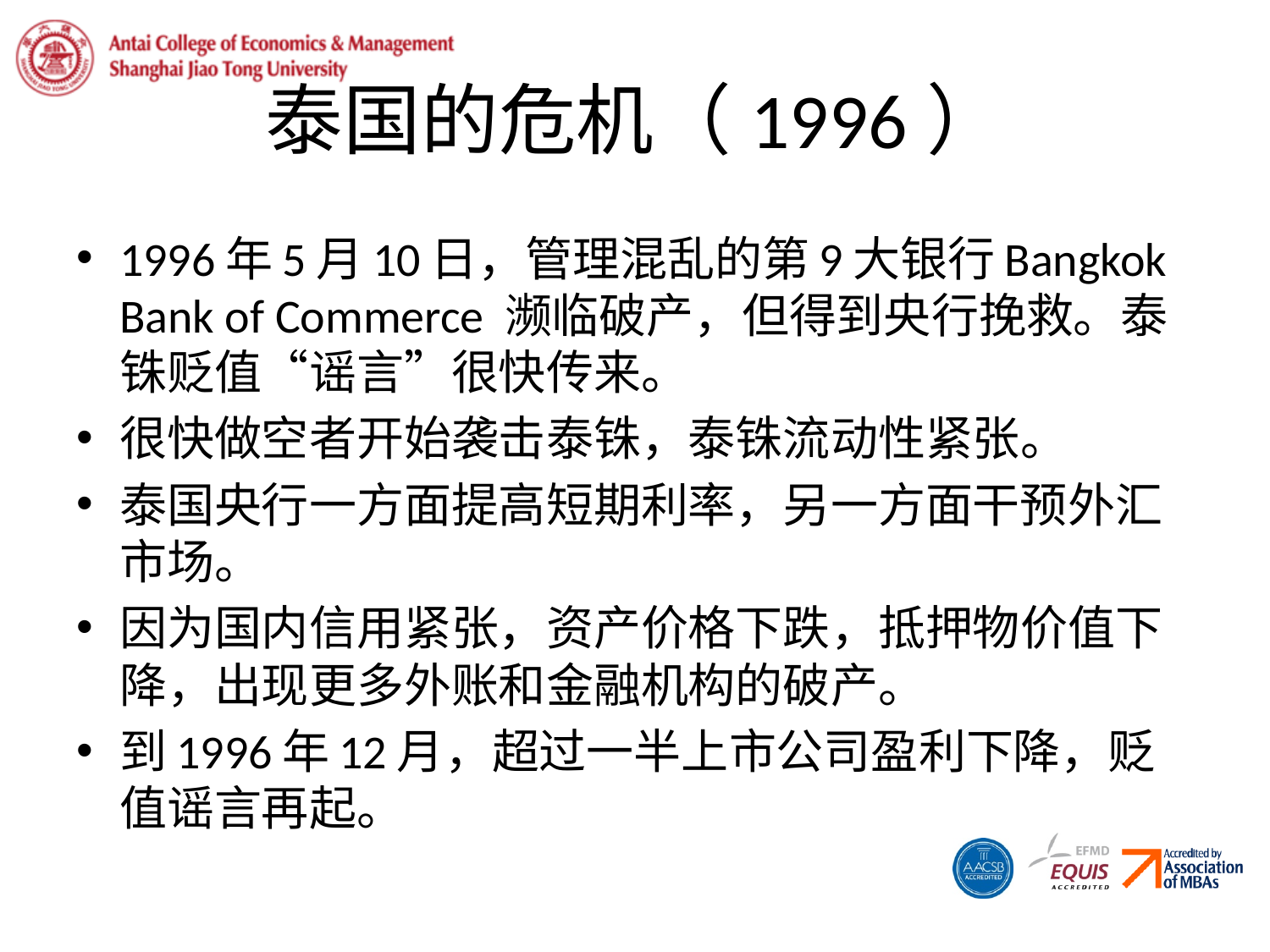

# 泰国的危机（1996）
1996年5月10日，管理混乱的第9大银行Bangkok Bank of Commerce 濒临破产，但得到央行挽救。泰铢贬值“谣言”很快传来。
很快做空者开始袭击泰铢，泰铢流动性紧张。
泰国央行一方面提高短期利率，另一方面干预外汇市场。
因为国内信用紧张，资产价格下跌，抵押物价值下降，出现更多外账和金融机构的破产。
到1996年12月，超过一半上市公司盈利下降，贬值谣言再起。